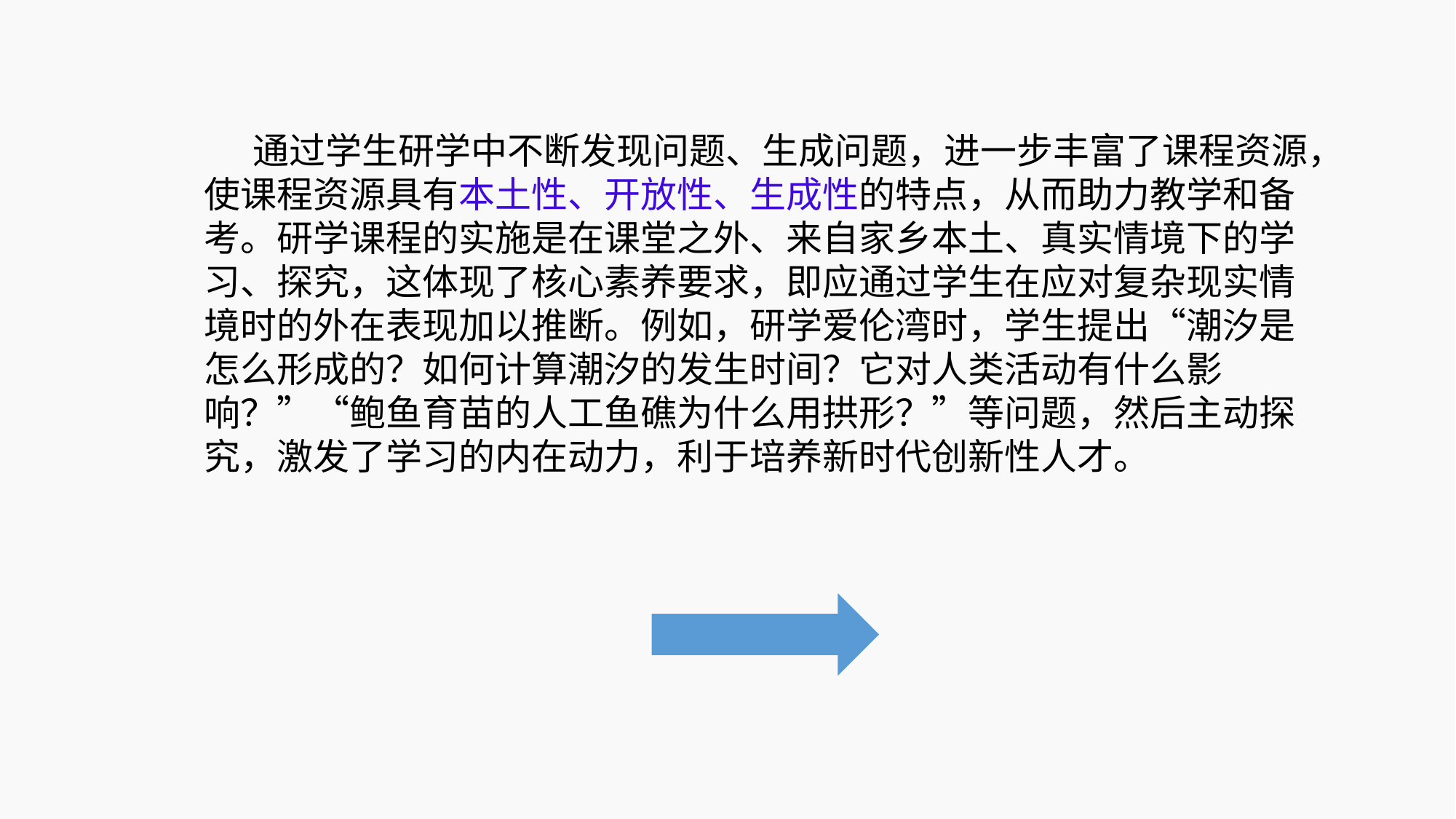

通过学生研学中不断发现问题、生成问题，进一步丰富了课程资源，使课程资源具有本土性、开放性、生成性的特点，从而助力教学和备考。研学课程的实施是在课堂之外、来自家乡本土、真实情境下的学习、探究，这体现了核心素养要求，即应通过学生在应对复杂现实情境时的外在表现加以推断。例如，研学爱伦湾时，学生提出“潮汐是怎么形成的？如何计算潮汐的发生时间？它对人类活动有什么影响？”“鲍鱼育苗的人工鱼礁为什么用拱形？”等问题，然后主动探究，激发了学习的内在动力，利于培养新时代创新性人才。